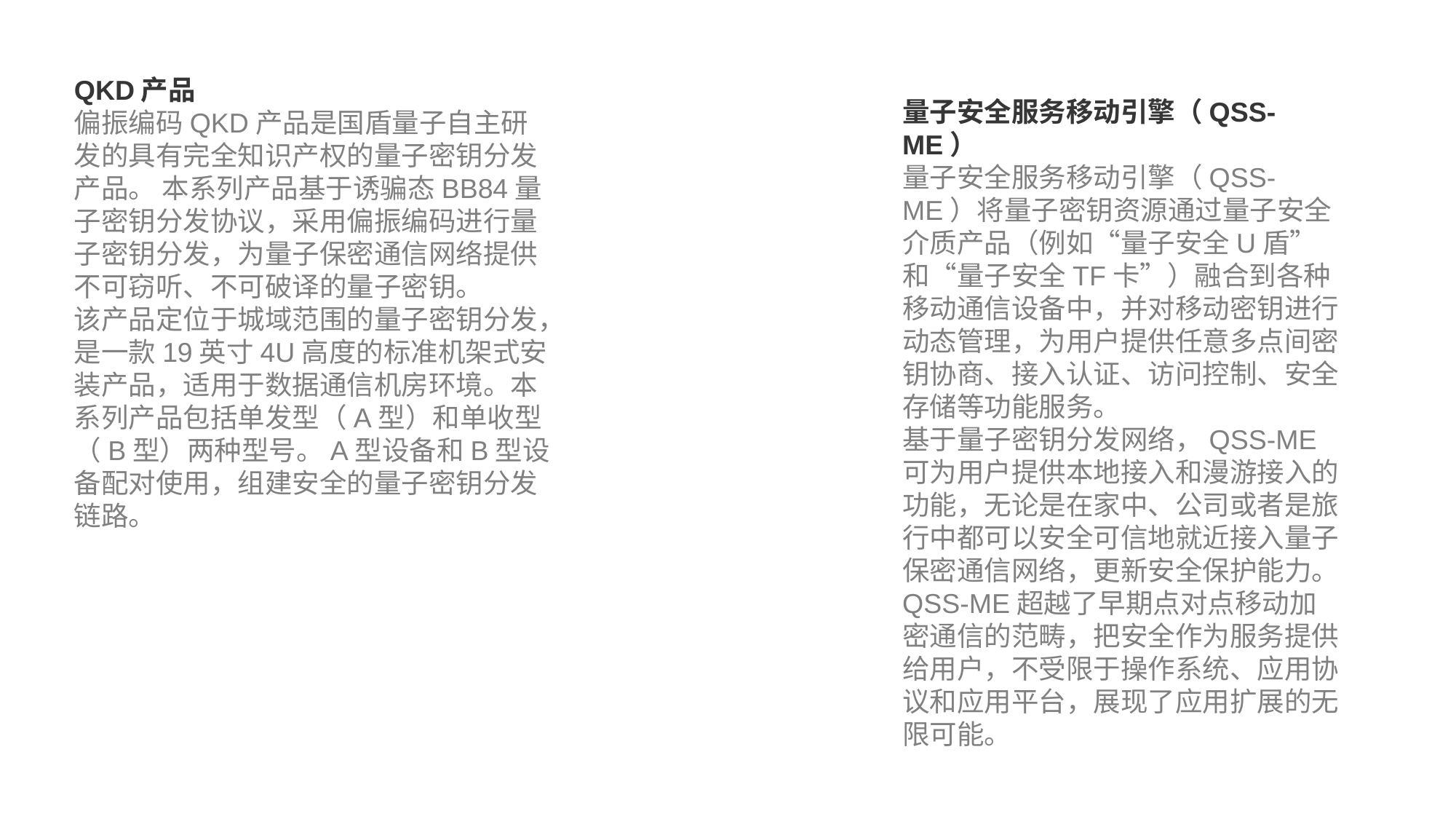

QKD产品
偏振编码QKD产品是国盾量子自主研发的具有完全知识产权的量子密钥分发产品。 本系列产品基于诱骗态BB84量子密钥分发协议，采用偏振编码进行量子密钥分发，为量子保密通信网络提供不可窃听、不可破译的量子密钥。
该产品定位于城域范围的量子密钥分发，是一款19英寸4U高度的标准机架式安装产品，适用于数据通信机房环境。本系列产品包括单发型（A型）和单收型（B型）两种型号。A型设备和B型设备配对使用，组建安全的量子密钥分发链路。
量子安全服务移动引擎（QSS-ME）
量子安全服务移动引擎（QSS-ME）将量子密钥资源通过量子安全介质产品（例如“量子安全U盾”和“量子安全TF卡”）融合到各种移动通信设备中，并对移动密钥进行动态管理，为用户提供任意多点间密钥协商、接入认证、访问控制、安全存储等功能服务。
基于量子密钥分发网络，QSS-ME可为用户提供本地接入和漫游接入的功能，无论是在家中、公司或者是旅行中都可以安全可信地就近接入量子保密通信网络，更新安全保护能力。
QSS-ME超越了早期点对点移动加密通信的范畴，把安全作为服务提供给用户，不受限于操作系统、应用协议和应用平台，展现了应用扩展的无限可能。